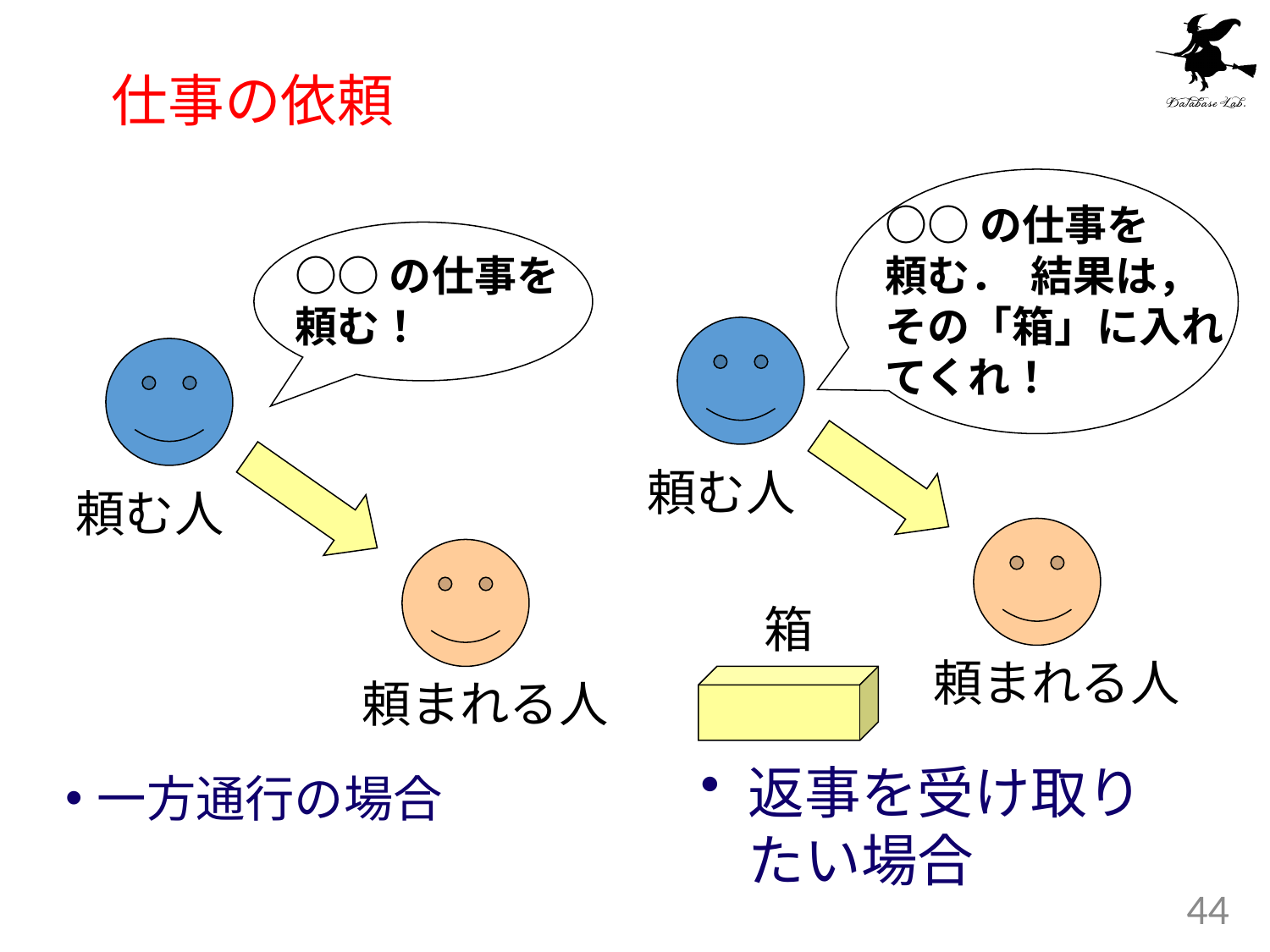

# 仕事の依頼

○○の仕事を
頼む．  結果は，
その「箱」に入れ
てくれ！

○○の仕事を
頼む！

頼む人

頼む人

箱
頼まれる人
頼まれる人

返事を受け取りたい場合
一方通行の場合

44